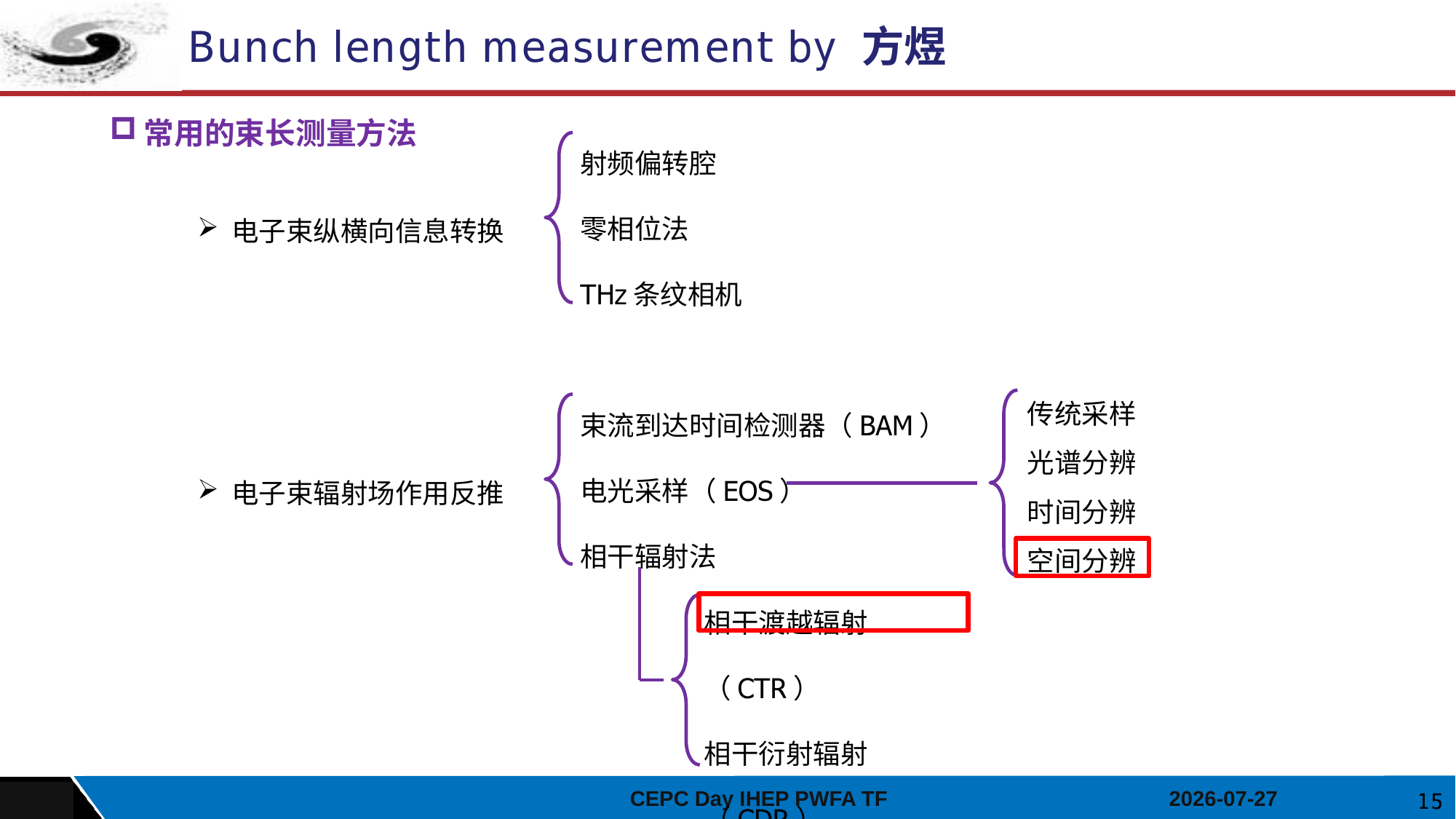

Bunch length measurement by 方煜
常用的束长测量方法
射频偏转腔
零相位法
THz条纹相机

束流到达时间检测器（BAM）
电光采样（EOS）
相干辐射法

电子束纵横向信息转换

电子束辐射场作用反推

传统采样
光谱分辨
时间分辨
空间分辨

相干渡越辐射（CTR）
相干衍射辐射（CDR）
相干同步辐射（CSR）

15